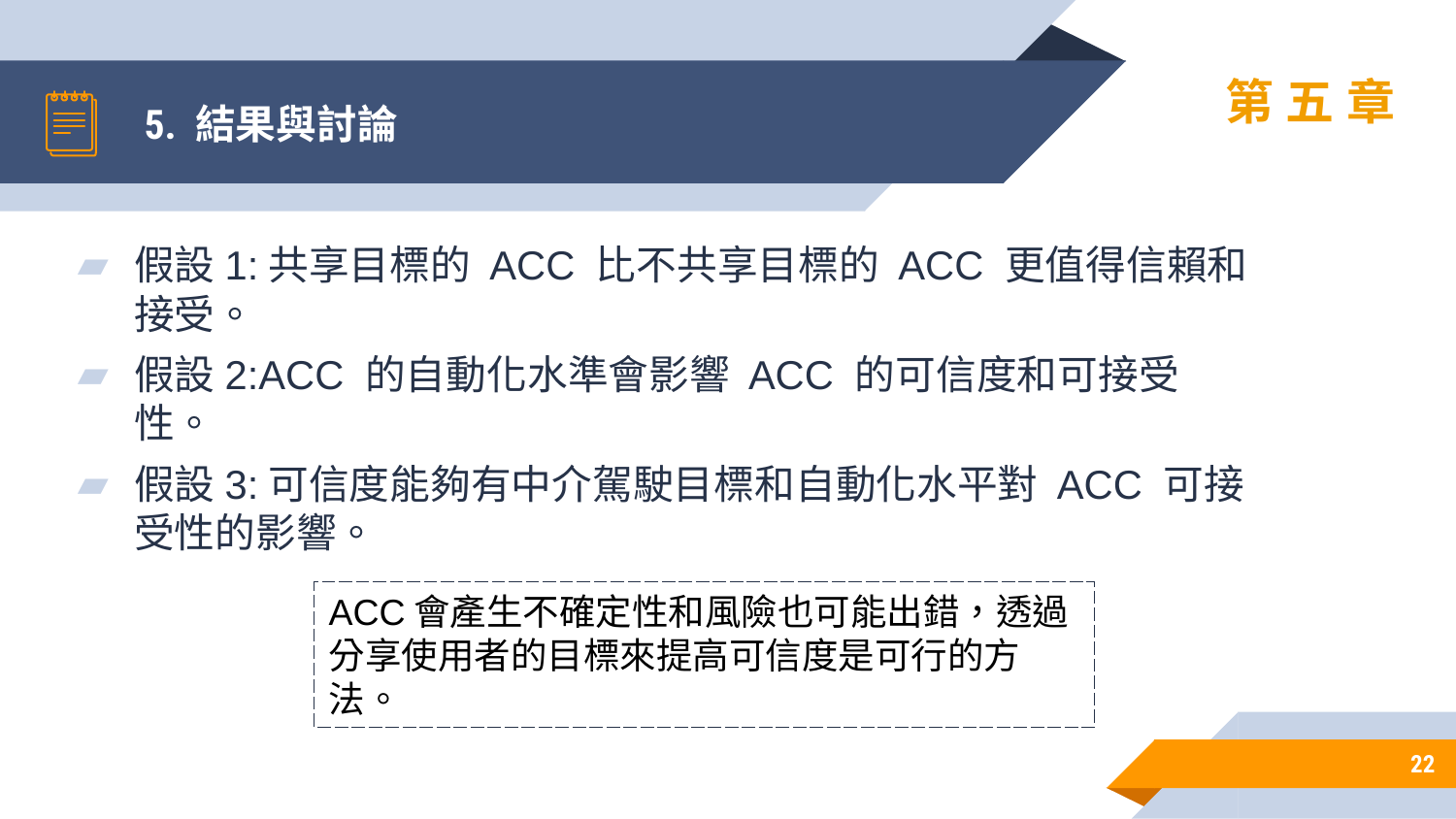

# 5. 結果與討論
第五章

假設1:共享目標的 ACC 比不共享目標的 ACC 更值得信賴和接受。
假設2:ACC 的自動化水準會影響 ACC 的可信度和可接受性。
假設3:可信度能夠有中介駕駛目標和自動化水平對 ACC 可接受性的影響。
ACC會產生不確定性和風險也可能出錯，透過分享使用者的目標來提高可信度是可行的方法。
22